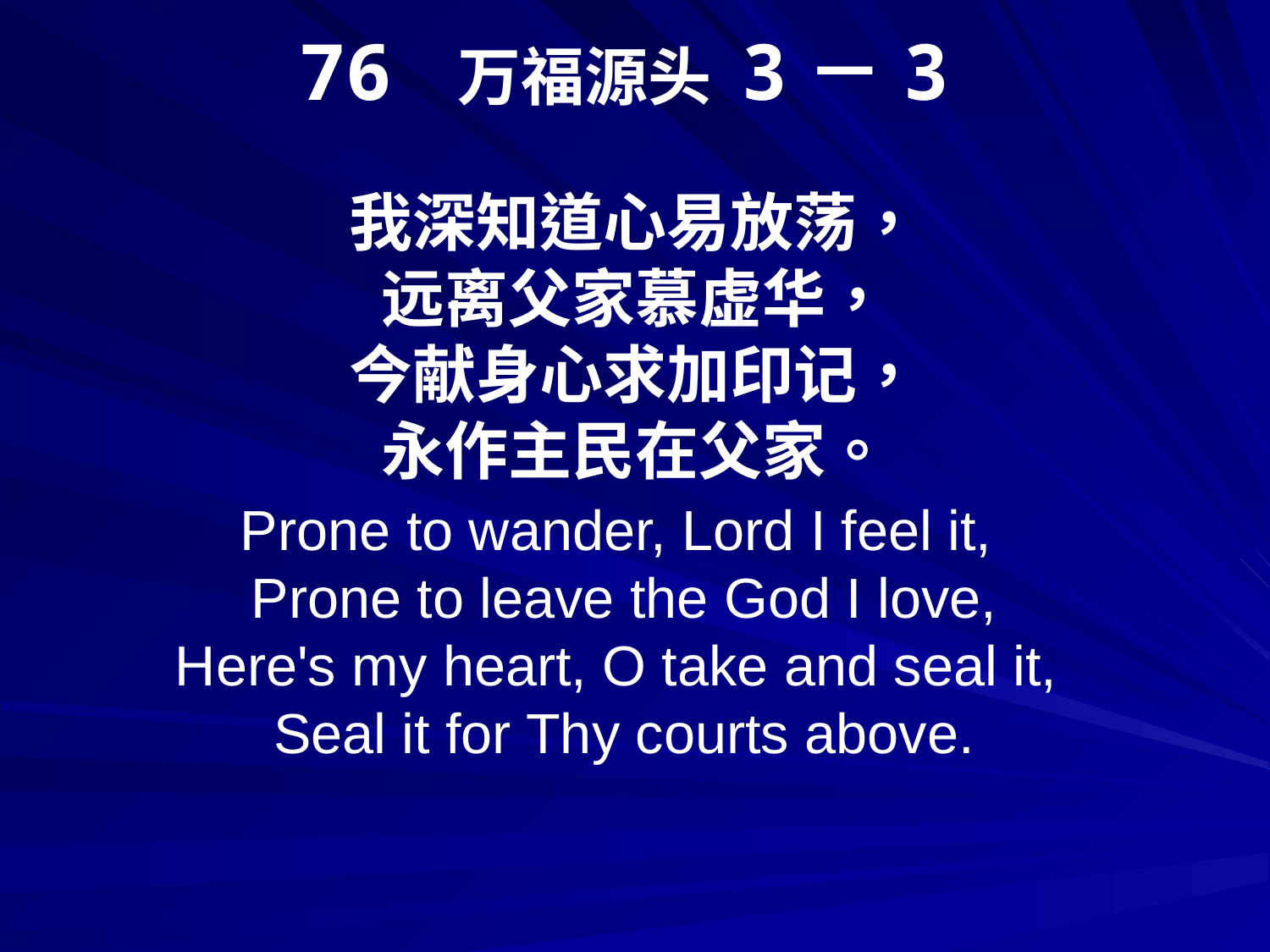

76 万福源头 3－3

我深知道心易放荡，
远离父家慕虚华，
今献身心求加印记，
永作主民在父家。
Prone to wander, Lord I feel it,
Prone to leave the God I love,
Here's my heart, O take and seal it,
Seal it for Thy courts above.